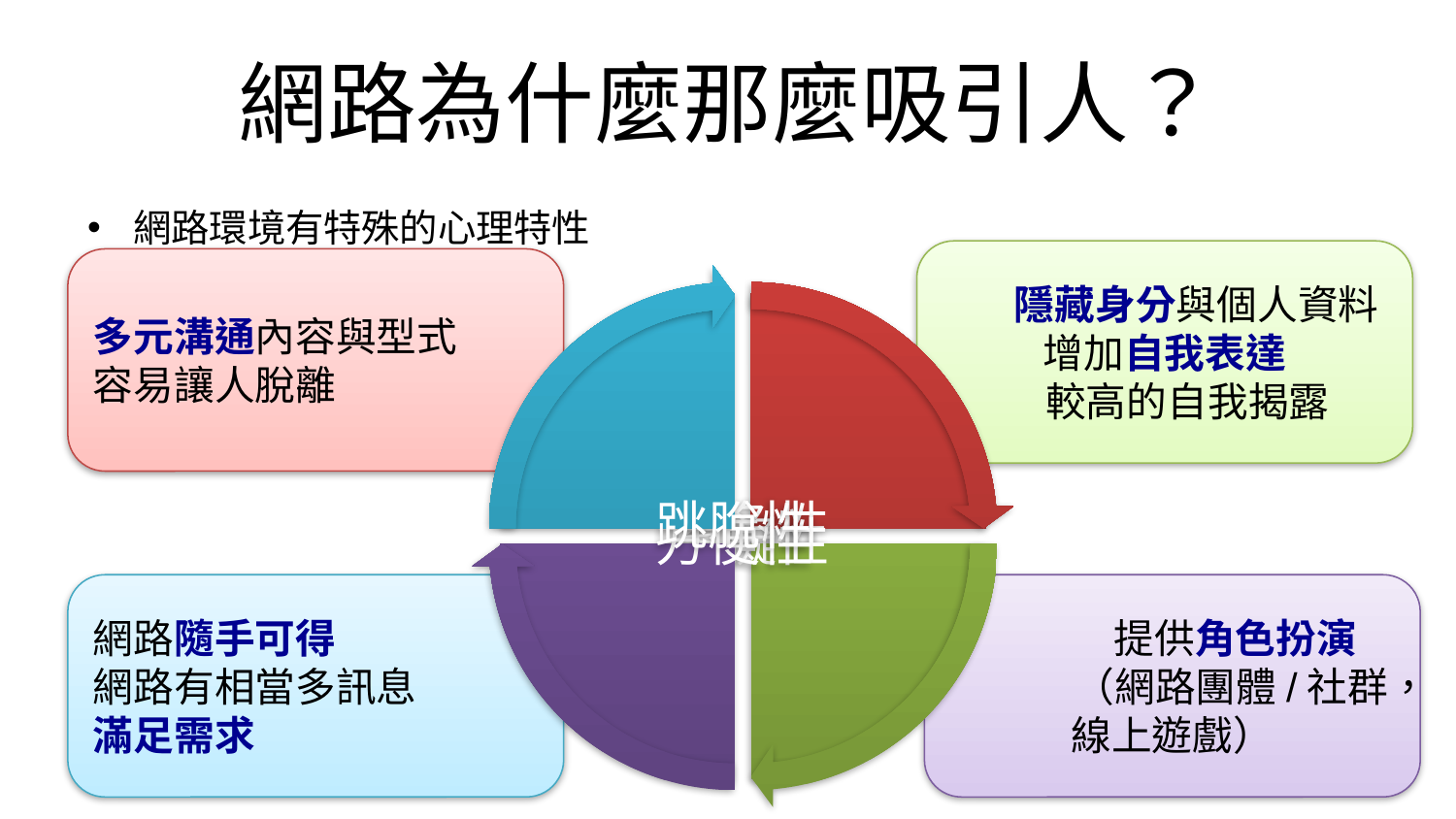

# 網路為什麼那麼吸引人？
網路環境有特殊的心理特性
      隱藏身分與個人資料
增加自我表達
    較高的自我揭露
多元溝通內容與型式
容易讓人脫離
匿名性
虛擬性
方便性
跳脫性
網路隨手可得
網路有相當多訊息
滿足需求
              提供角色扮演
            （網路團體/社群，線上遊戲）